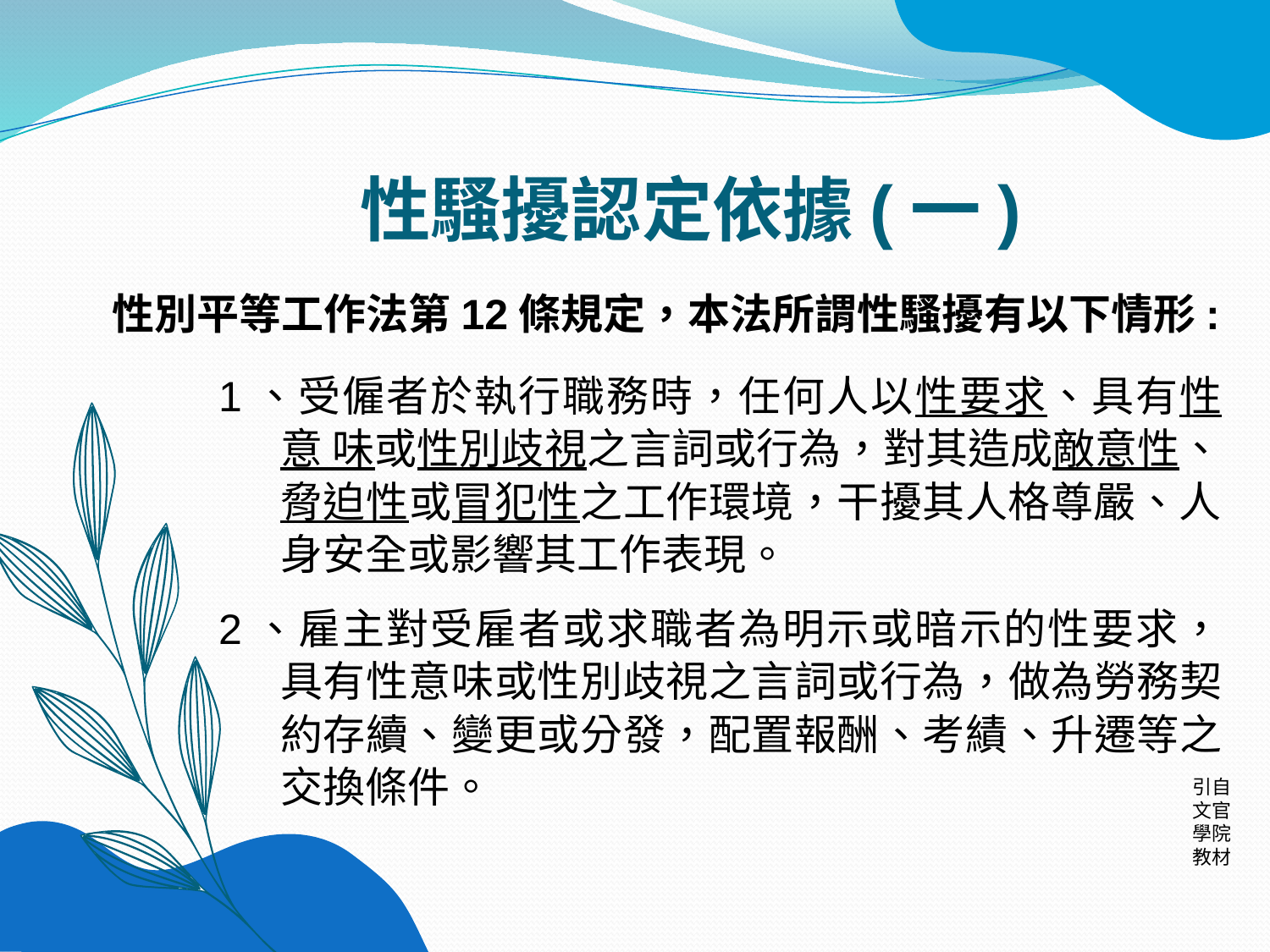

# 性騷擾認定依據(一)
性別平等工作法第12條規定，本法所謂性騷擾有以下情形:
1、受僱者於執行職務時，任何人以性要求、具有性意 味或性別歧視之言詞或行為，對其造成敵意性、脅迫性或冒犯性之工作環境，干擾其人格尊嚴、人身安全或影響其工作表現。
2、雇主對受雇者或求職者為明示或暗示的性要求，具有性意味或性別歧視之言詞或行為，做為勞務契約存續、變更或分發，配置報酬、考績、升遷等之交換條件。

引自文官學院教材